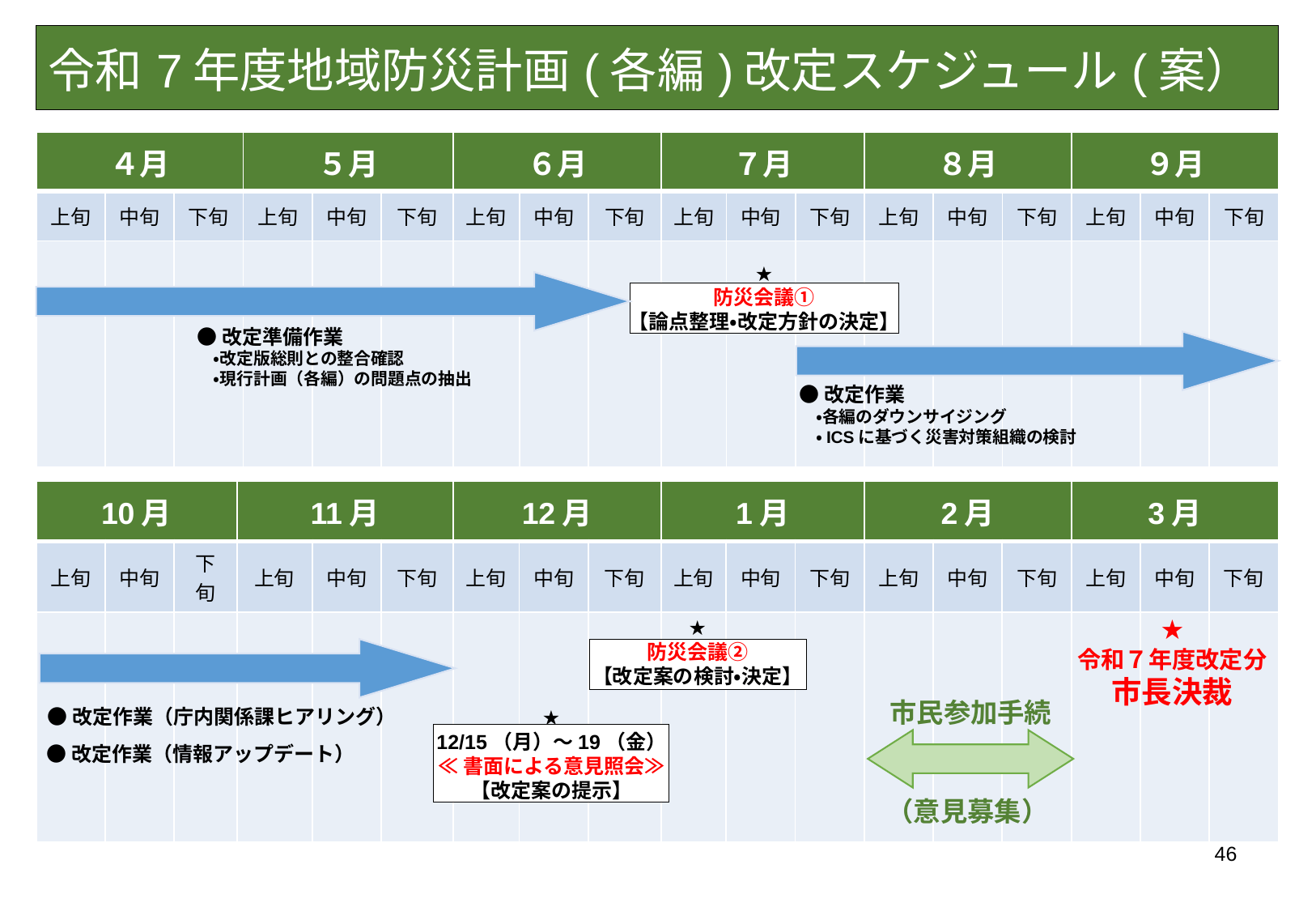

# 令和7年度地域防災計画(各編)改定スケジュール(案）
| ４月 |  |  | ５月 |  |  | ６月 |  |  | ７月 |  |  | ８月 |  |  | ９月 |  |  |
| --- | --- | --- | --- | --- | --- | --- | --- | --- | --- | --- | --- | --- | --- | --- | --- | --- | --- |
| 上旬 | 中旬 | 下旬 | 上旬 | 中旬 | 下旬 | 上旬 | 中旬 | 下旬 | 上旬 | 中旬 | 下旬 | 上旬 | 中旬 | 下旬 | 上旬 | 中旬 | 下旬 |
|  |  |  |  |  |  |  |  |  |  |  |  |  |  |  |  |  |  |
★
防災会議①
【論点整理・改定方針の決定】

●改定準備作業
　・改定版総則との整合確認
　・現行計画（各編）の問題点の抽出

●改定作業
　・各編のダウンサイジング
　・ICSに基づく災害対策組織の検討
| 10月 |  |  | 11月 |  |  | 12月 |  |  | 1月 |  |  | 2月 |  |  | 3月 |  |  |
| --- | --- | --- | --- | --- | --- | --- | --- | --- | --- | --- | --- | --- | --- | --- | --- | --- | --- |
| 上旬 | 中旬 | 下旬 | 上旬 | 中旬 | 下旬 | 上旬 | 中旬 | 下旬 | 上旬 | 中旬 | 下旬 | 上旬 | 中旬 | 下旬 | 上旬 | 中旬 | 下旬 |
|  |  |  |  |  |  |  |  |  |  |  |  |  |  |  |  |  |  |
★
令和７年度改定分
市長決裁
★
防災会議②
【改定案の検討・決定】

市民参加手続
●改定作業（庁内関係課ヒアリング）
★
12/15（月）～19（金）
≪書面による意見照会≫
【改定案の提示】

●改定作業（情報アップデート）
（意見募集）
46